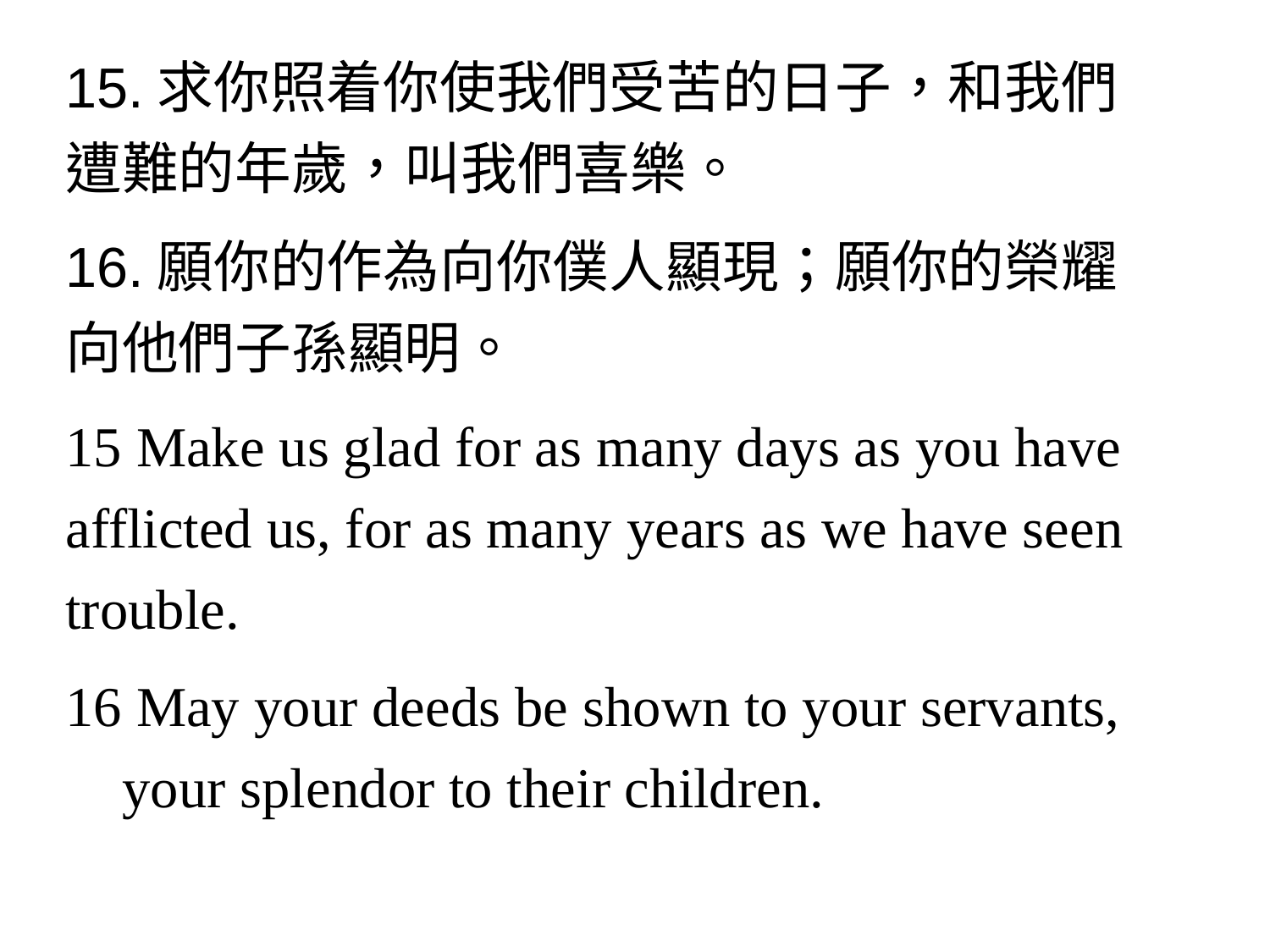

15.求你照着你使我們受苦的日子，和我們遭難的年歲，叫我們喜樂。
16.願你的作為向你僕人顯現；願你的榮耀向他們子孫顯明。
15 Make us glad for as many days as you have afflicted us, for as many years as we have seen trouble.
16 May your deeds be shown to your servants,
    your splendor to their children.